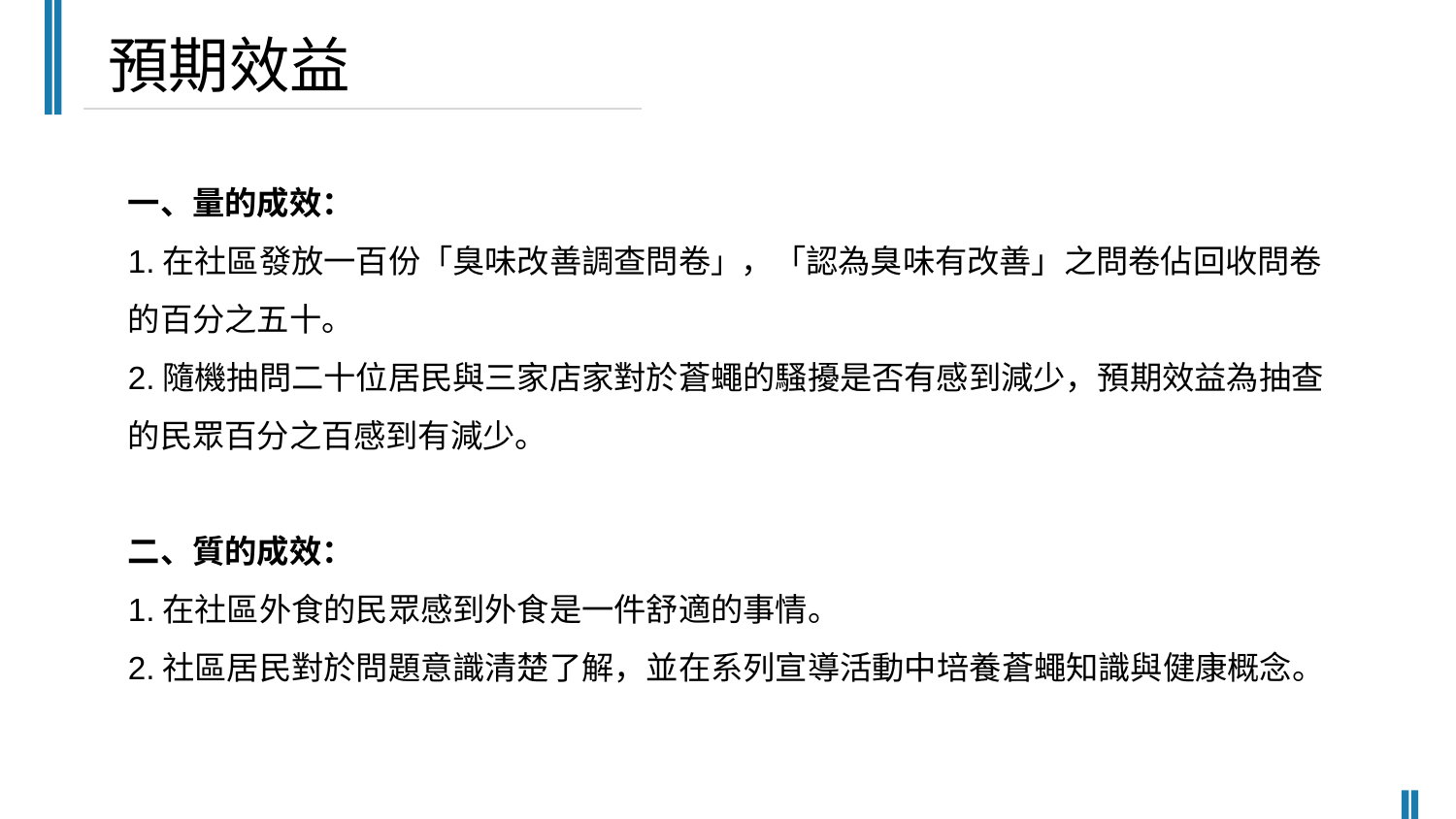

預期效益
一、量的成效：
1.在社區發放一百份「臭味改善調查問卷」，「認為臭味有改善」之問卷佔回收問卷的百分之五十。
2.隨機抽問二十位居民與三家店家對於蒼蠅的騷擾是否有感到減少，預期效益為抽查的民眾百分之百感到有減少。

二、質的成效：
1.在社區外食的民眾感到外食是一件舒適的事情。
2.社區居民對於問題意識清楚了解，並在系列宣導活動中培養蒼蠅知識與健康概念。